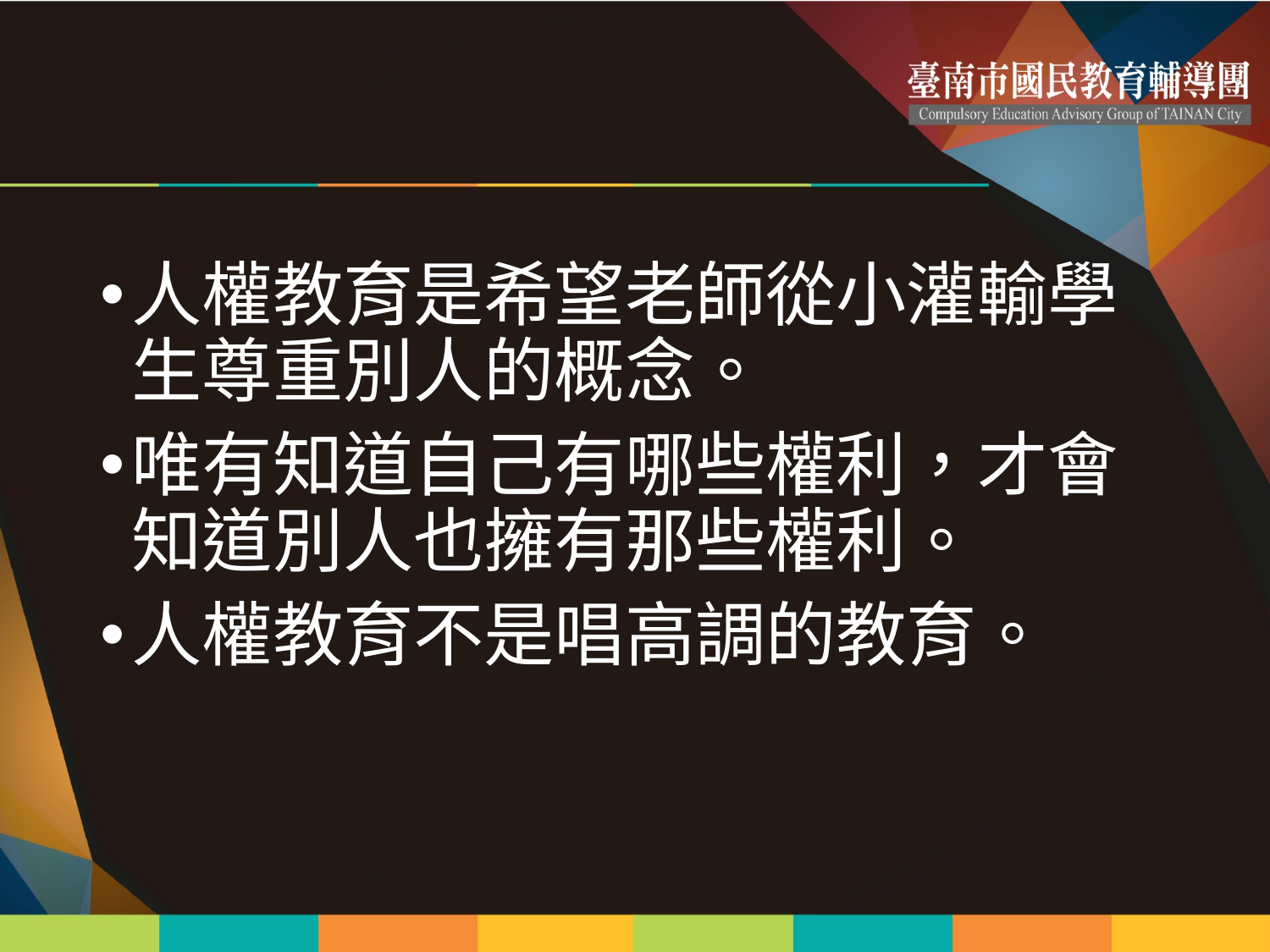

#
人權教育是希望老師從小灌輸學生尊重別人的概念。
唯有知道自己有哪些權利，才會知道別人也擁有那些權利。
人權教育不是唱高調的教育。